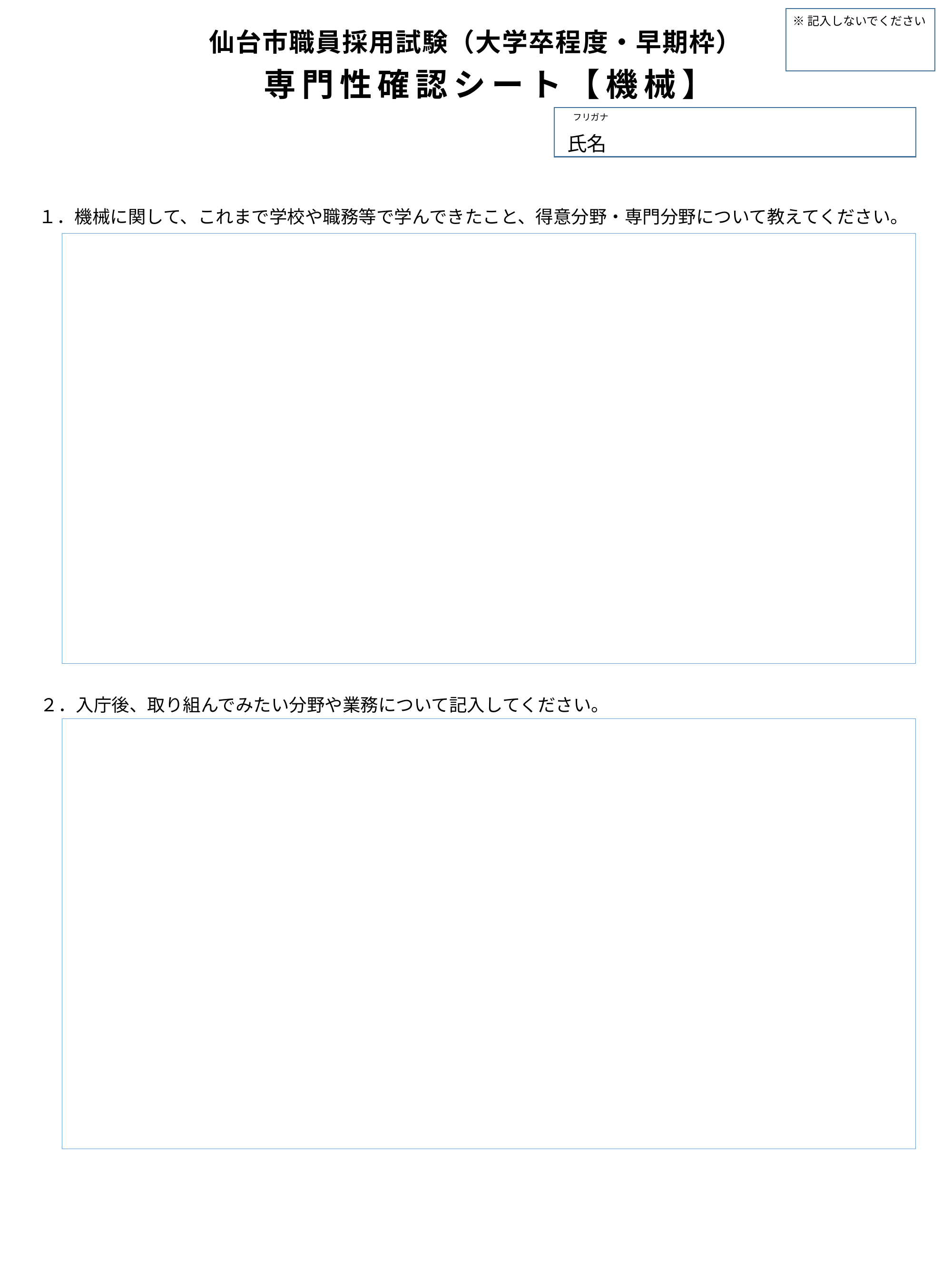

※記入しないでください

# 仙台市職員採用試験（大学卒程度・早期枠） 　専門性確認シート【機械】

フリガナ
氏名
１．機械に関して、これまで学校や職務等で学んできたこと、得意分野・専門分野について教えてください。

２．入庁後、取り組んでみたい分野や業務について記入してください。